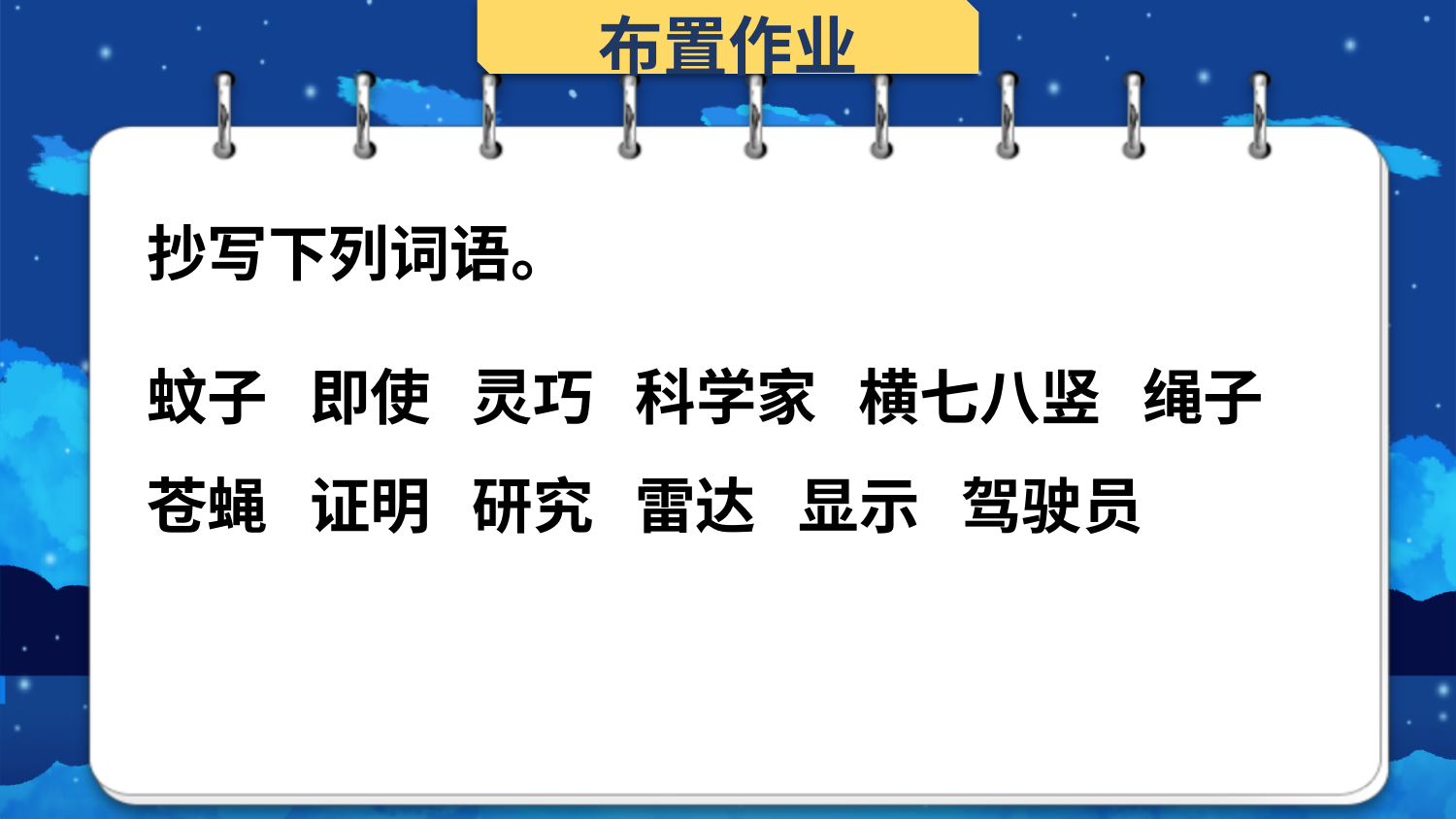

布置作业
抄写下列词语。
蚊子   即使   灵巧   科学家   横七八竖   绳子   苍蝇   证明   研究   雷达   显示   驾驶员